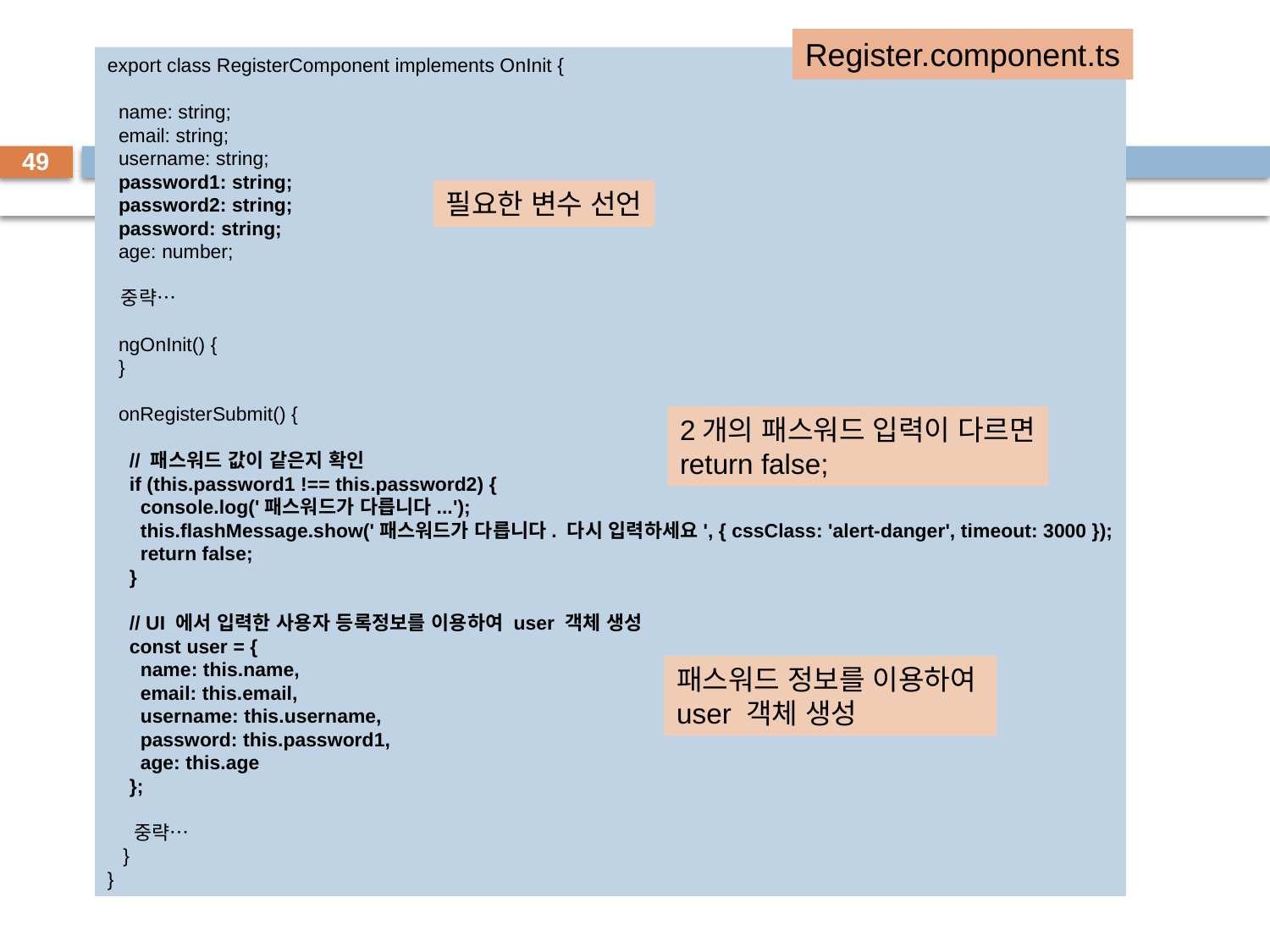

Register.component.ts
export class RegisterComponent implements OnInit {
  name: string;
  email: string;
  username: string;
  password1: string;
  password2: string;
  password: string;
  age: number;
  중략…
  ngOnInit() {
  }
  onRegisterSubmit() {
    // 패스워드 값이 같은지 확인
    if (this.password1 !== this.password2) {
      console.log('패스워드가 다릅니다...');
      this.flashMessage.show('패스워드가 다릅니다. 다시 입력하세요', { cssClass: 'alert-danger', timeout: 3000 });
      return false;
    }
    // UI 에서 입력한 사용자 등록정보를 이용하여 user 객체 생성
    const user = {
      name: this.name,
      email: this.email,
      username: this.username,
      password: this.password1,
      age: this.age
    };

    중략…  
  }
}
49
필요한 변수 선언
2개의 패스워드 입력이 다르면
return false;
패스워드 정보를 이용하여
user 객체 생성